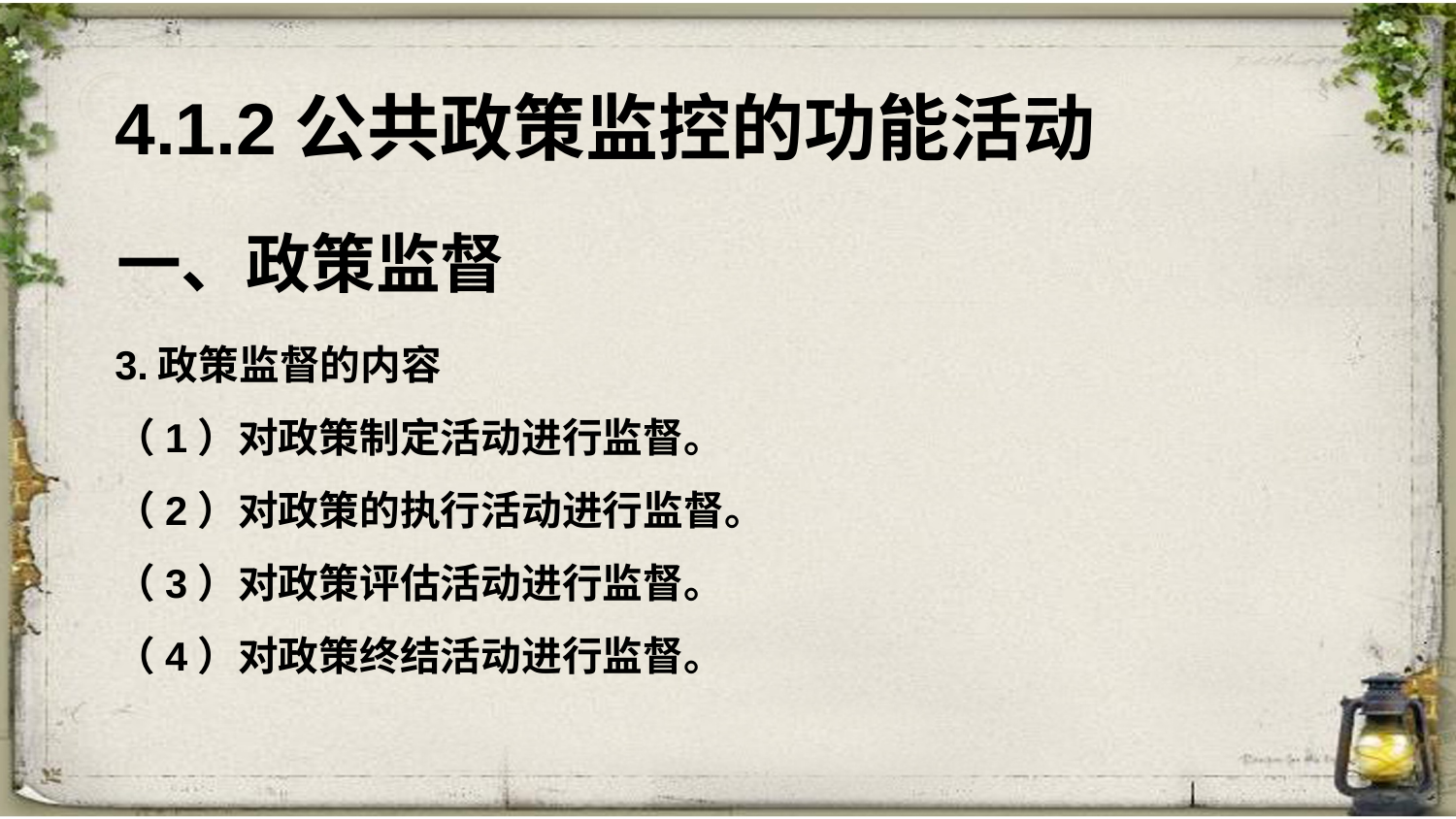

4.1.2公共政策监控的功能活动
一、政策监督
3.政策监督的内容
（1）对政策制定活动进行监督。
（2）对政策的执行活动进行监督。
（3）对政策评估活动进行监督。
（4）对政策终结活动进行监督。